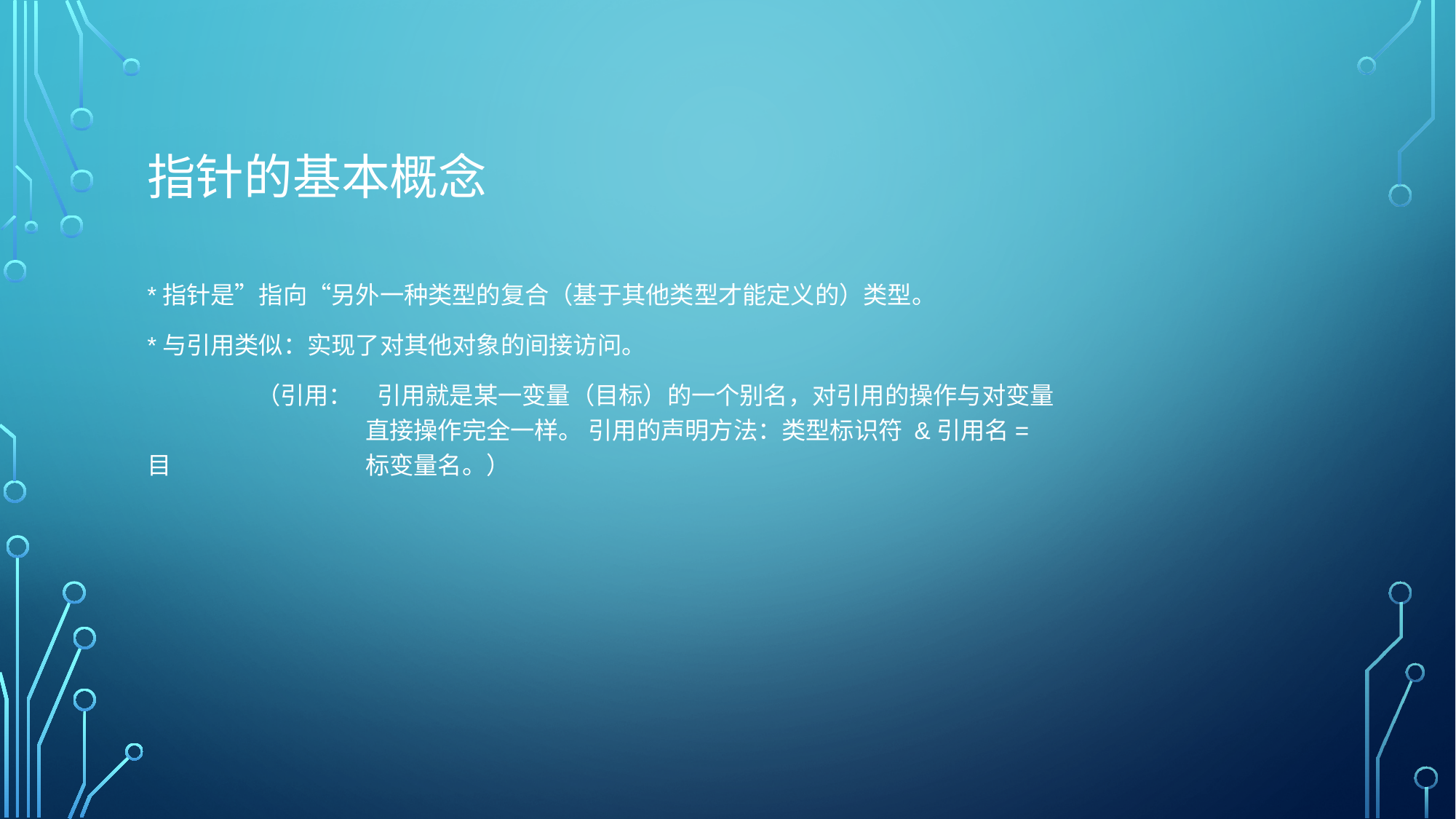

# 指针的基本概念
*指针是”指向“另外一种类型的复合（基于其他类型才能定义的）类型。
*与引用类似：实现了对其他对象的间接访问。
	（引用：　引用就是某一变量（目标）的一个别名，对引用的操作与对变量		直接操作完全一样。 引用的声明方法：类型标识符 &引用名=目		标变量名。）